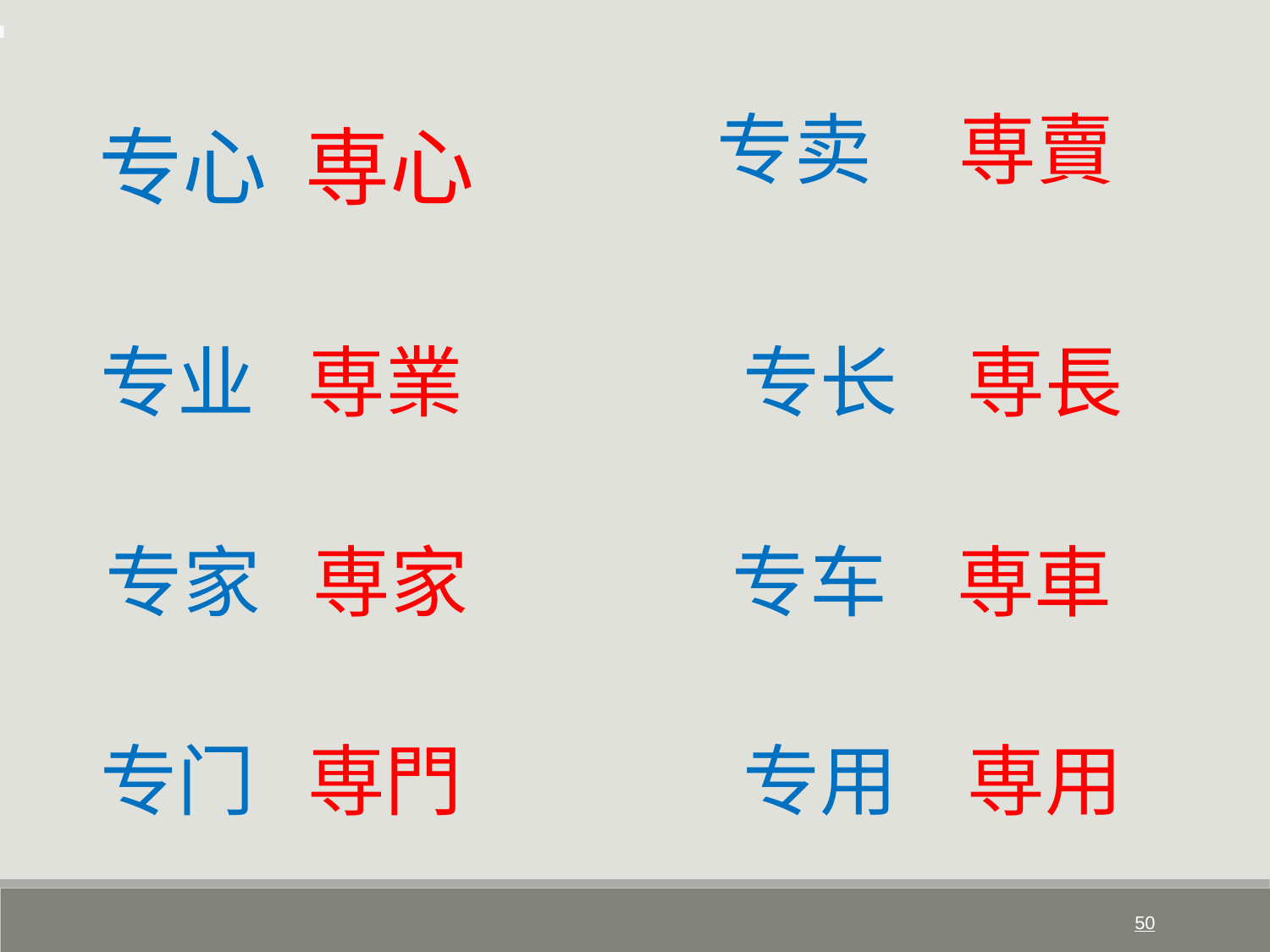

专卖     専賣
专心  専心
专业   専業
专长    専長
专车    専車
专家   専家
专门   専門
专用    専用
50